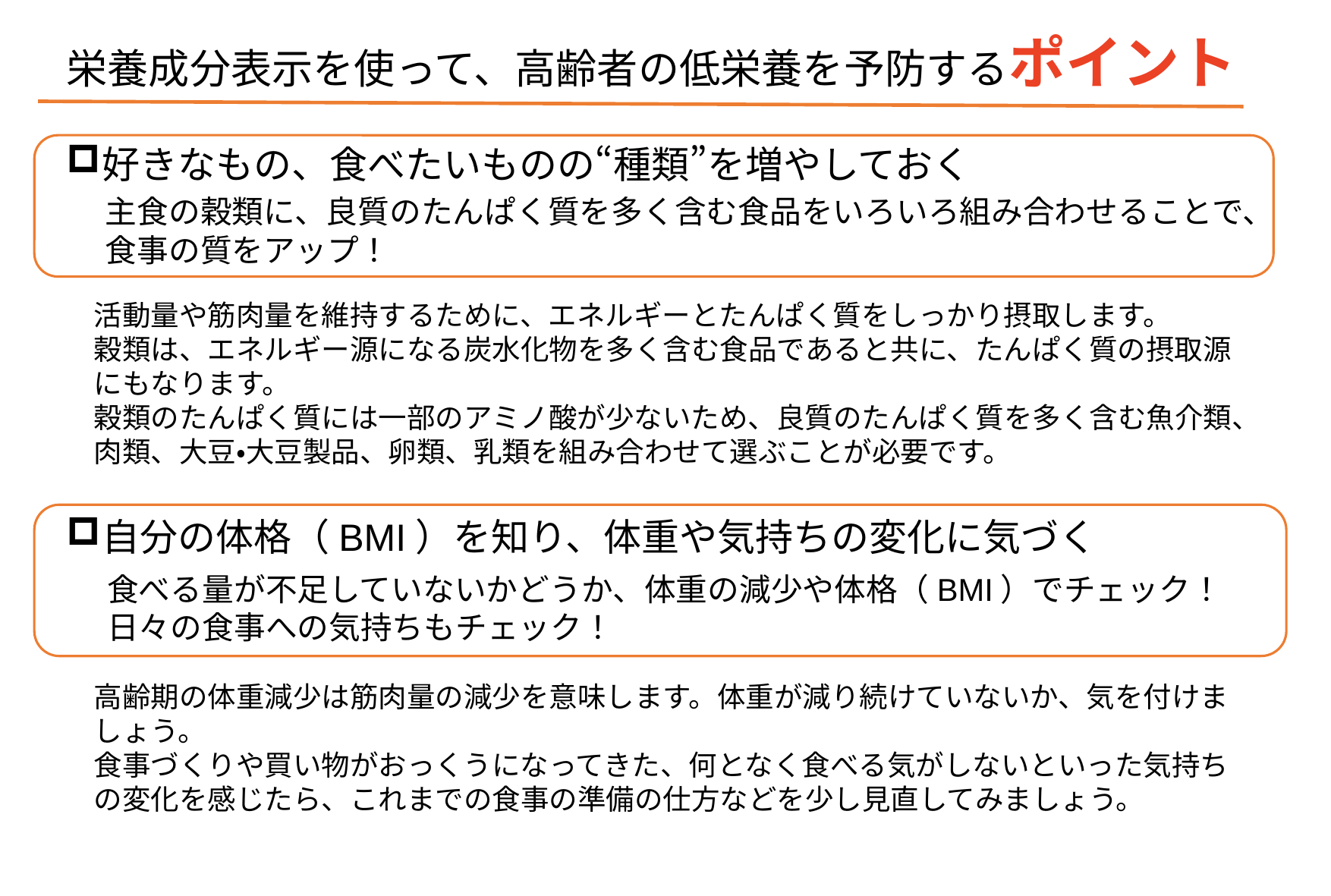

栄養成分表示を使って、高齢者の低栄養を予防するポイント

好きなもの、食べたいものの“種類”を増やしておく
主食の穀類に、良質のたんぱく質を多く含む食品をいろいろ組み合わせることで、食事の質をアップ！
活動量や筋肉量を維持するために、エネルギーとたんぱく質をしっかり摂取します。
穀類は、エネルギー源になる炭水化物を多く含む食品であると共に、たんぱく質の摂取源にもなります。
穀類のたんぱく質には一部のアミノ酸が少ないため、良質のたんぱく質を多く含む魚介類、肉類、大豆・大豆製品、卵類、乳類を組み合わせて選ぶことが必要です。

自分の体格（BMI）を知り、体重や気持ちの変化に気づく
食べる量が不足していないかどうか、体重の減少や体格（BMI）でチェック！
日々の食事への気持ちもチェック！
高齢期の体重減少は筋肉量の減少を意味します。体重が減り続けていないか、気を付けましょう。
食事づくりや買い物がおっくうになってきた、何となく食べる気がしないといった気持ちの変化を感じたら、これまでの食事の準備の仕方などを少し見直してみましょう。